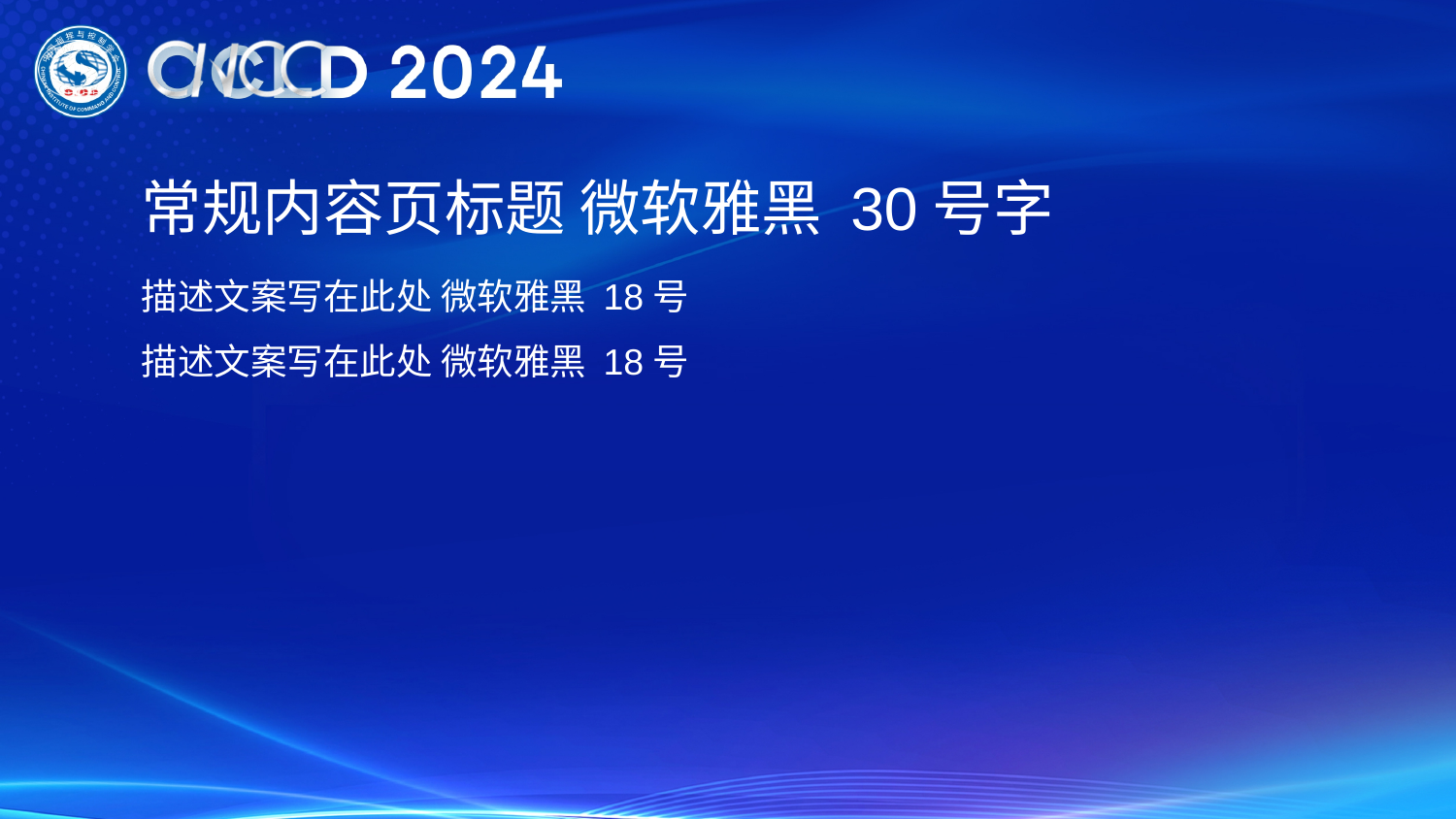

常规内容页标题 微软雅黑 30号字
描述文案写在此处 微软雅黑 18号
描述文案写在此处 微软雅黑 18号